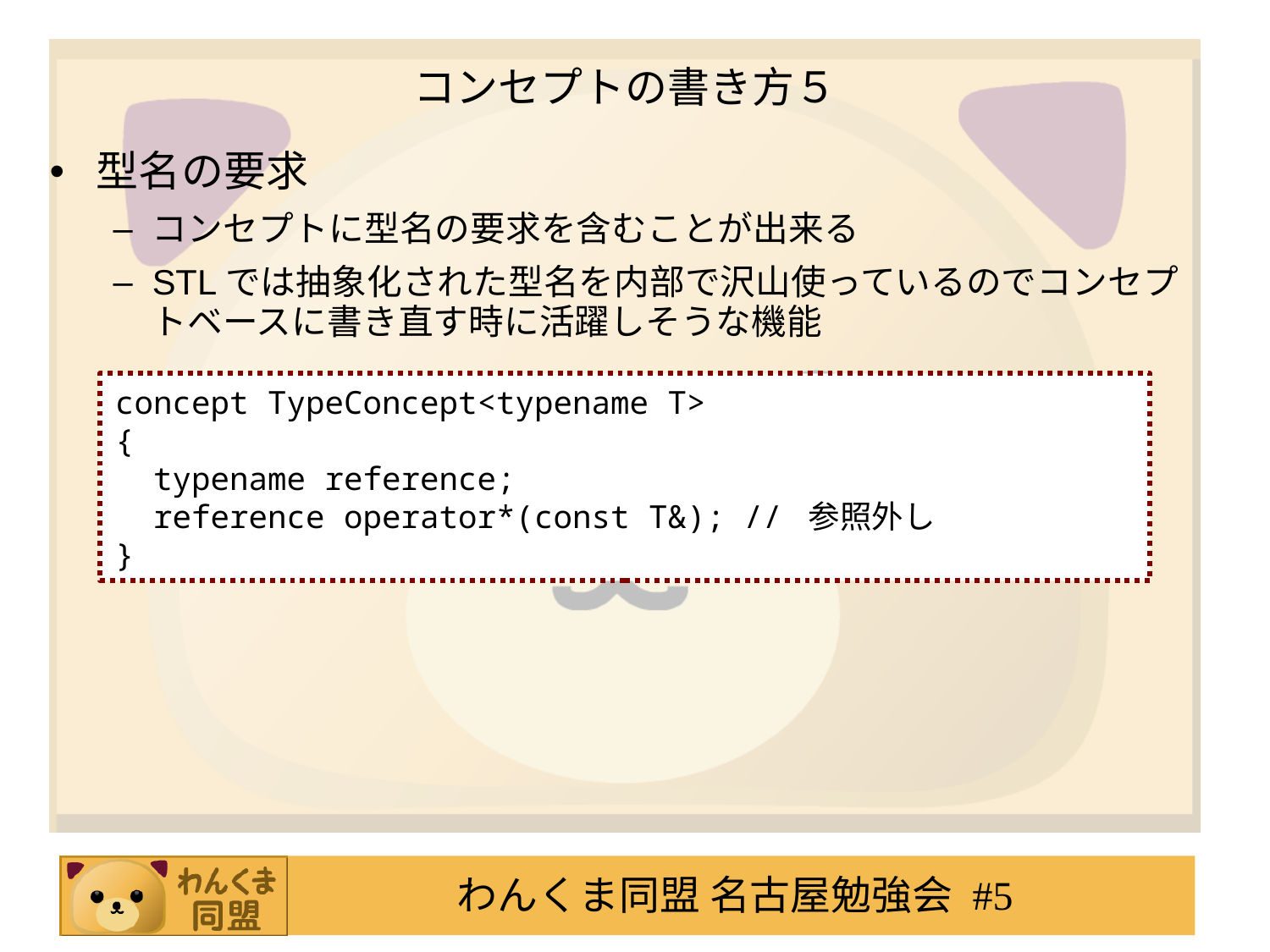

# コンセプトの書き方５
型名の要求
コンセプトに型名の要求を含むことが出来る
STLでは抽象化された型名を内部で沢山使っているのでコンセプトベースに書き直す時に活躍しそうな機能
concept TypeConcept<typename T>
{
  typename reference;
  reference operator*(const T&); // 参照外し
}